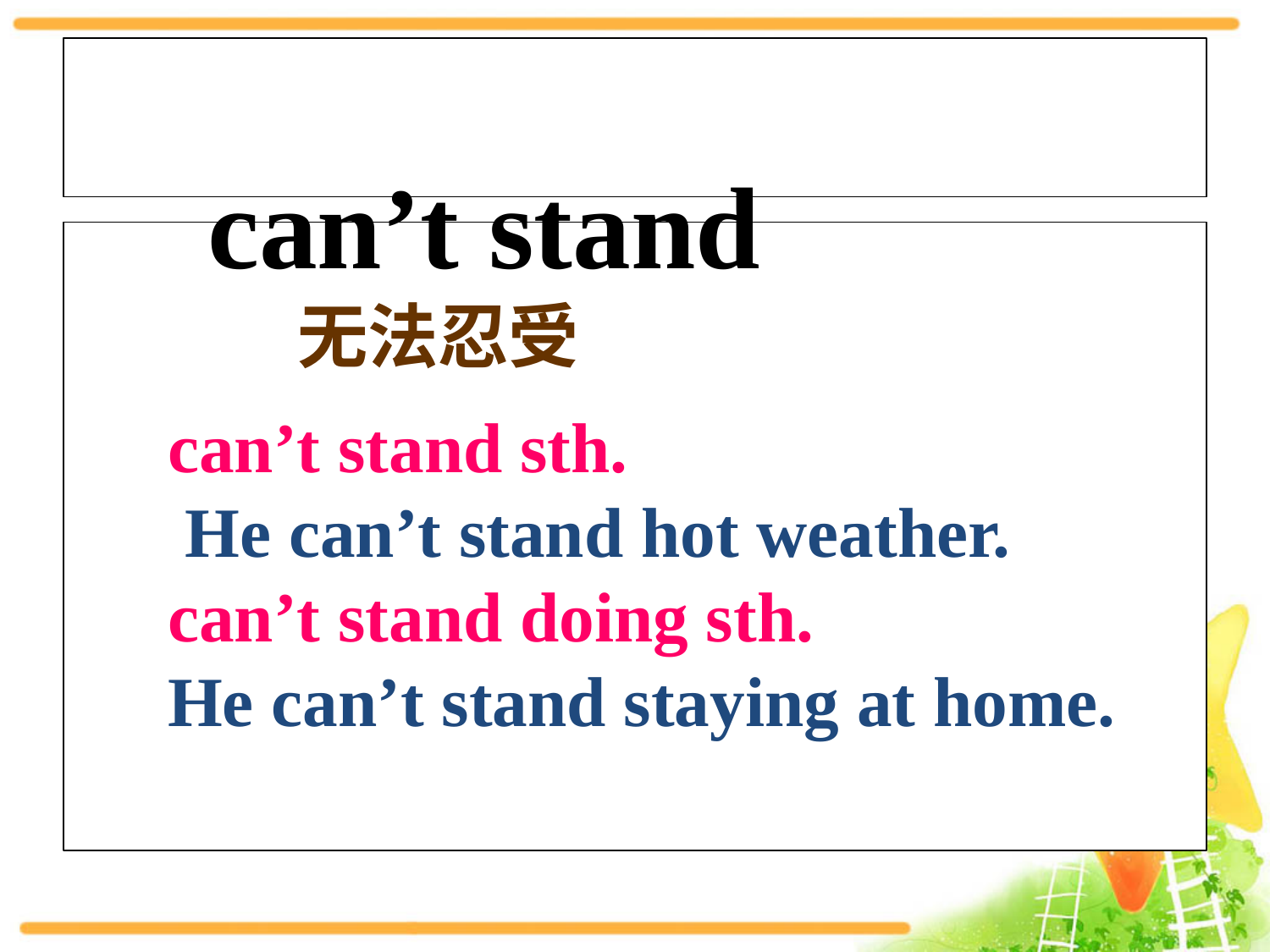

can’t stand
无法忍受
can’t stand sth.
 He can’t stand hot weather.
can’t stand doing sth.
He can’t stand staying at home.